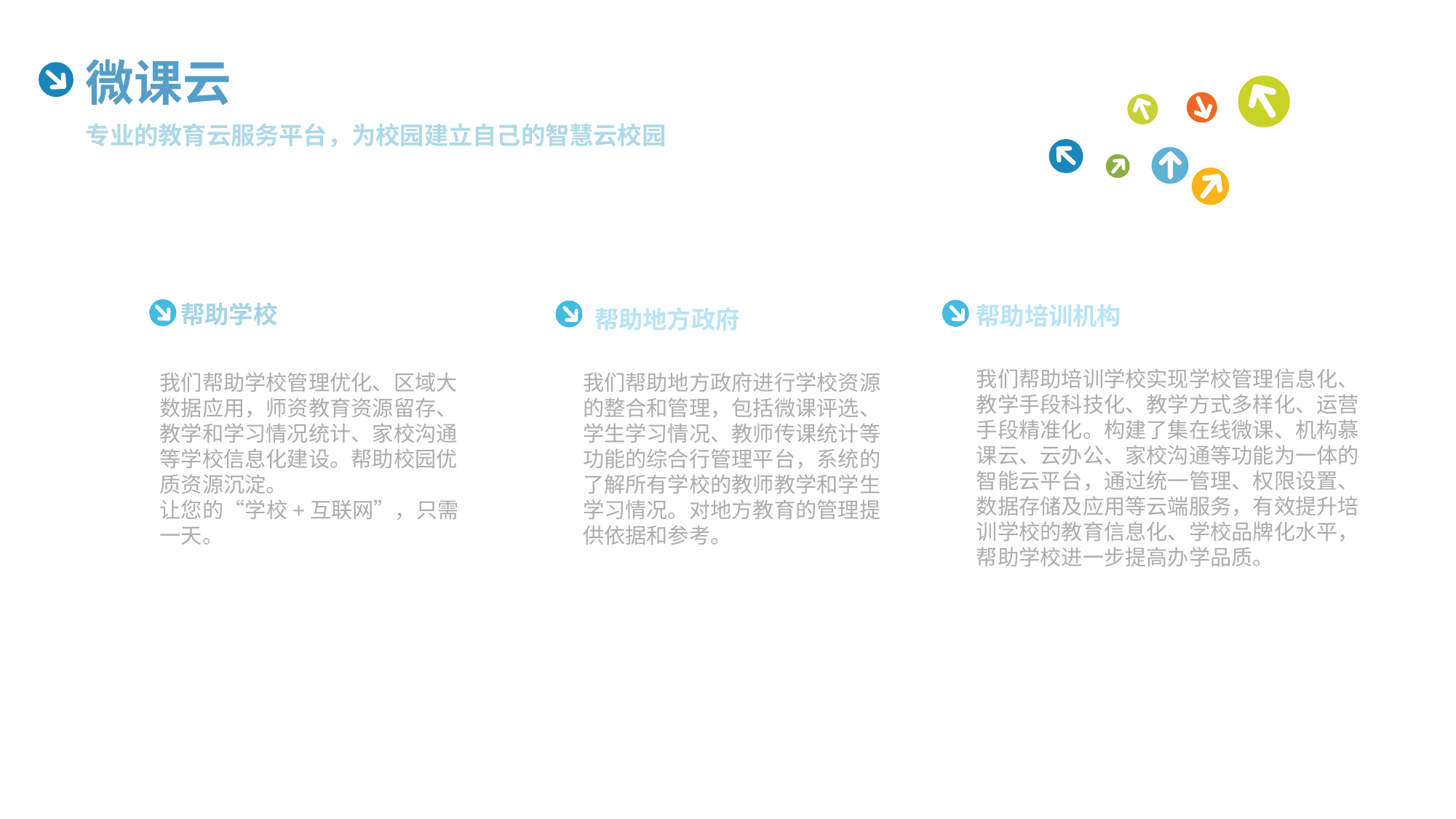

微课云

专业的教育云服务平台，为校园建立自己的智慧云校园

帮助学校
帮助培训机构
帮助地方政府

我们帮助培训学校实现学校管理信息化、教学手段科技化、教学方式多样化、运营手段精准化。构建了集在线微课、机构慕课云、云办公、家校沟通等功能为一体的智能云平台，通过统一管理、权限设置、数据存储及应用等云端服务，有效提升培训学校的教育信息化、学校品牌化水平，帮助学校进一步提高办学品质。
我们帮助学校管理优化、区域大数据应用，师资教育资源留存、教学和学习情况统计、家校沟通等学校信息化建设。帮助校园优质资源沉淀。
让您的“学校+互联网”，只需一天。
我们帮助地方政府进行学校资源的整合和管理，包括微课评选、学生学习情况、教师传课统计等功能的综合行管理平台，系统的了解所有学校的教师教学和学生学习情况。对地方教育的管理提供依据和参考。